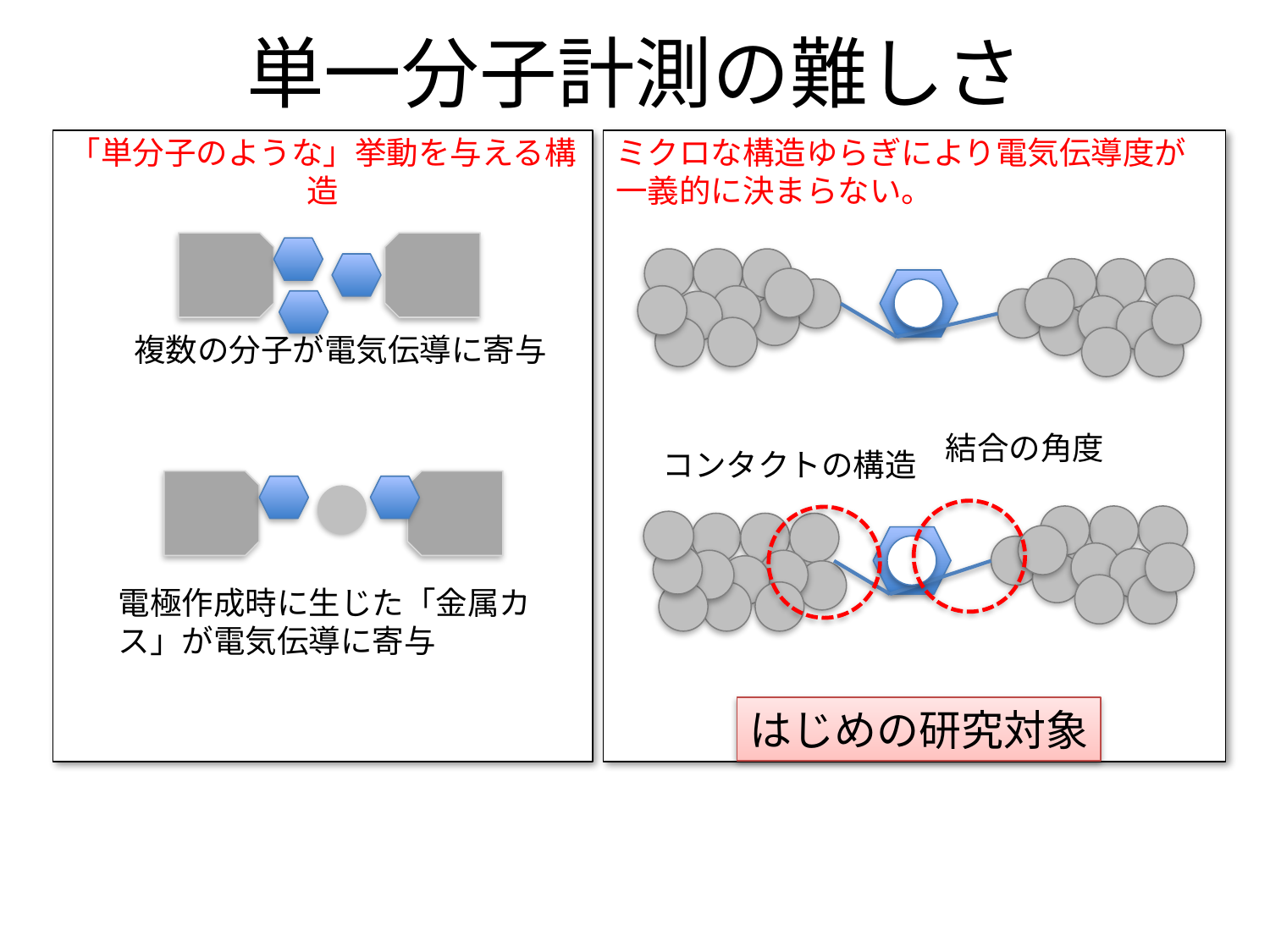

# 単一分子計測の難しさ
「単分子のような」挙動を与える構造
ぶん

複数の分子が電気伝導に寄与

電極作成時に生じた「金属カス」が電気伝導に寄与
ミクロな構造ゆらぎにより電気伝導度が一義的に決まらない。
ぶん

結合の角度
コンタクトの構造

はじめの研究対象